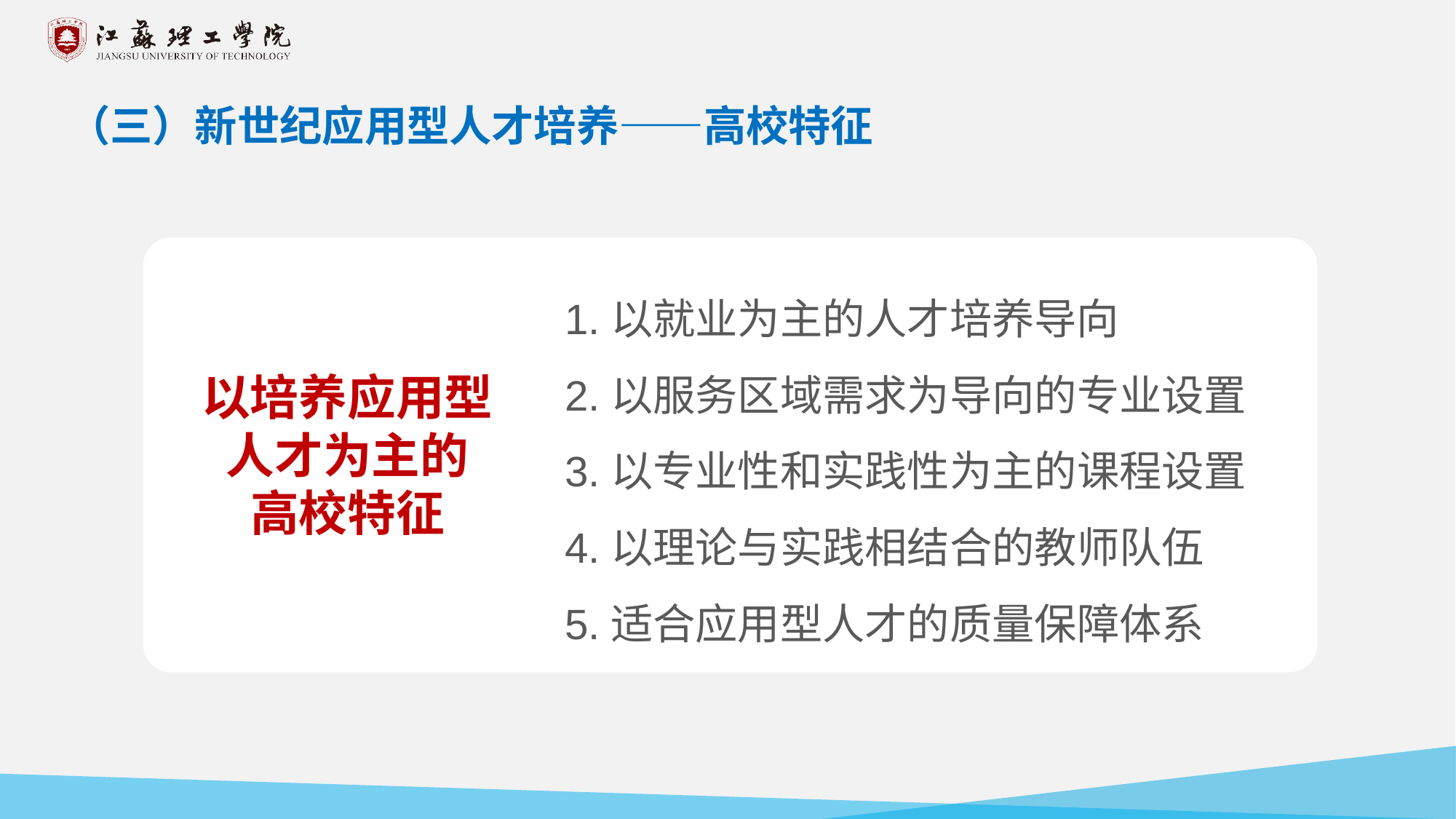

（三）新世纪应用型人才培养——高校特征

1.以就业为主的人才培养导向
2.以服务区域需求为导向的专业设置
3.以专业性和实践性为主的课程设置
4.以理论与实践相结合的教师队伍
5.适合应用型人才的质量保障体系
以培养应用型人才为主的
高校特征